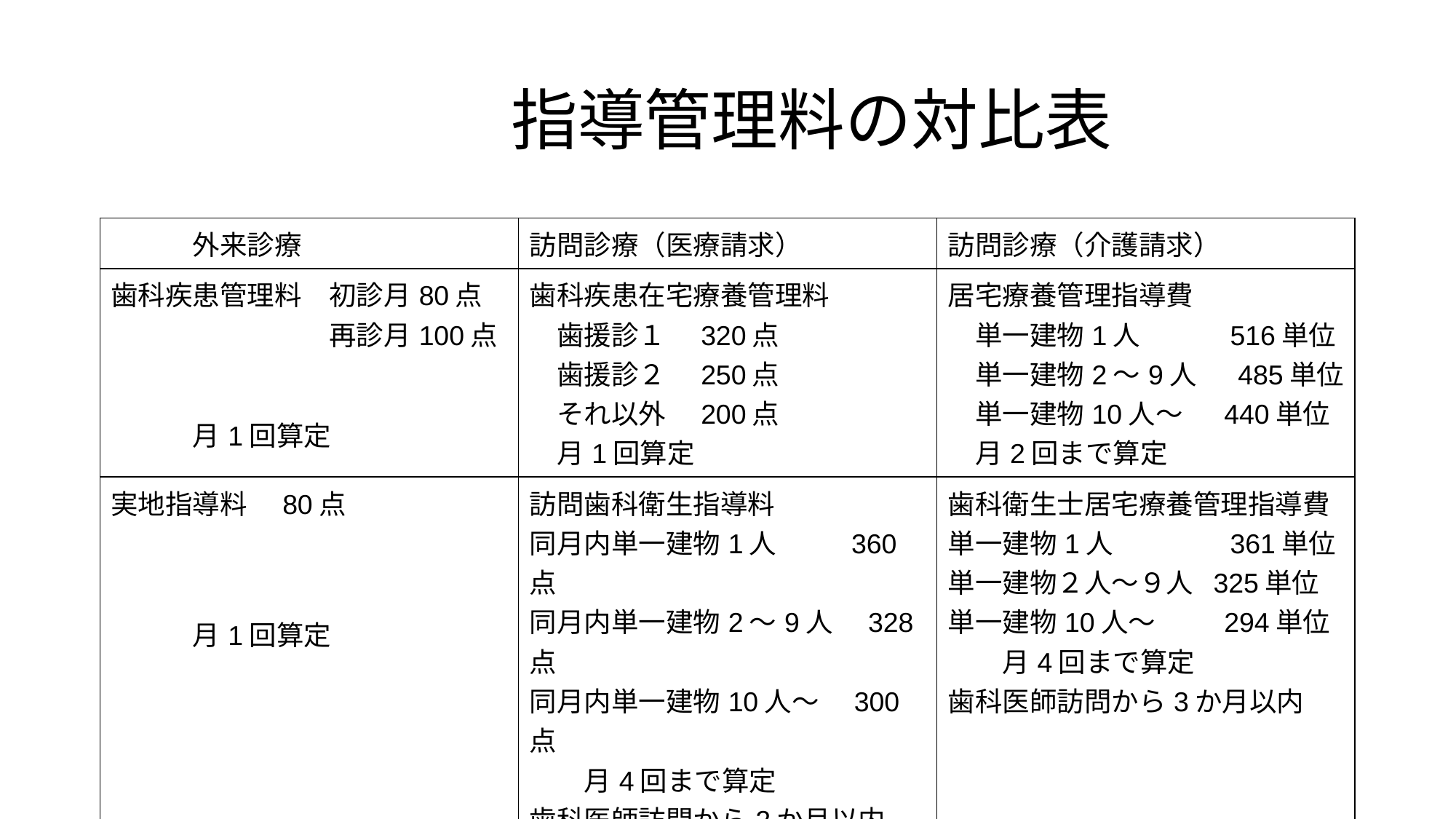

# 指導管理料の対比表
| 外来診療 | 訪問診療（医療請求） | 訪問診療（介護請求） |
| --- | --- | --- |
| 歯科疾患管理料　初診月80点 　　　　　　　　再診月100点 　　　月1回算定 | 歯科疾患在宅療養管理料 　歯援診１　320点 　歯援診２　250点 　それ以外　200点 　月1回算定 | 居宅療養管理指導費 　単一建物1人　　　516単位 　単一建物2～9人　 485単位 　単一建物10人～　 440単位 　月2回まで算定 |
| 実地指導料　80点 　　　月1回算定 | 訪問歯科衛生指導料 同月内単一建物1人　　 360点 同月内単一建物2～9人　328点 同月内単一建物10人～　300点 　　月4回まで算定 歯科医師訪問から2か月以内 | 歯科衛生士居宅療養管理指導費 単一建物1人　　　　361単位 単一建物２人～９人 325単位 単一建物10人～　　 294単位 　　月4回まで算定 歯科医師訪問から3か月以内 |